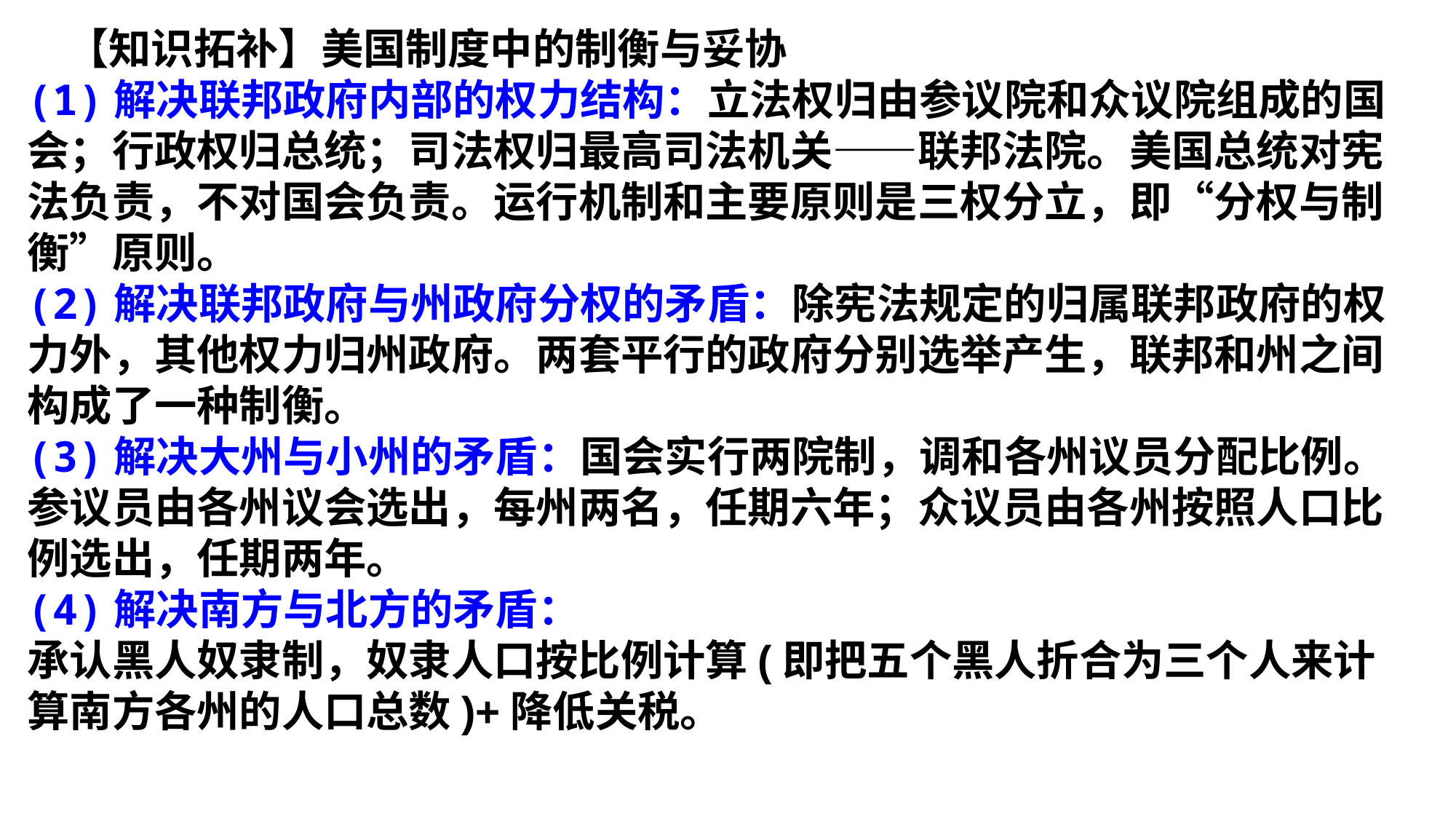

【知识拓补】美国制度中的制衡与妥协
(1)解决联邦政府内部的权力结构：立法权归由参议院和众议院组成的国会；行政权归总统；司法权归最高司法机关——联邦法院。美国总统对宪法负责，不对国会负责。运行机制和主要原则是三权分立，即“分权与制衡”原则。
(2)解决联邦政府与州政府分权的矛盾：除宪法规定的归属联邦政府的权力外，其他权力归州政府。两套平行的政府分别选举产生，联邦和州之间构成了一种制衡。
(3)解决大州与小州的矛盾：国会实行两院制，调和各州议员分配比例。参议员由各州议会选出，每州两名，任期六年；众议员由各州按照人口比例选出，任期两年。
(4)解决南方与北方的矛盾：
承认黑人奴隶制，奴隶人口按比例计算(即把五个黑人折合为三个人来计算南方各州的人口总数)+降低关税。